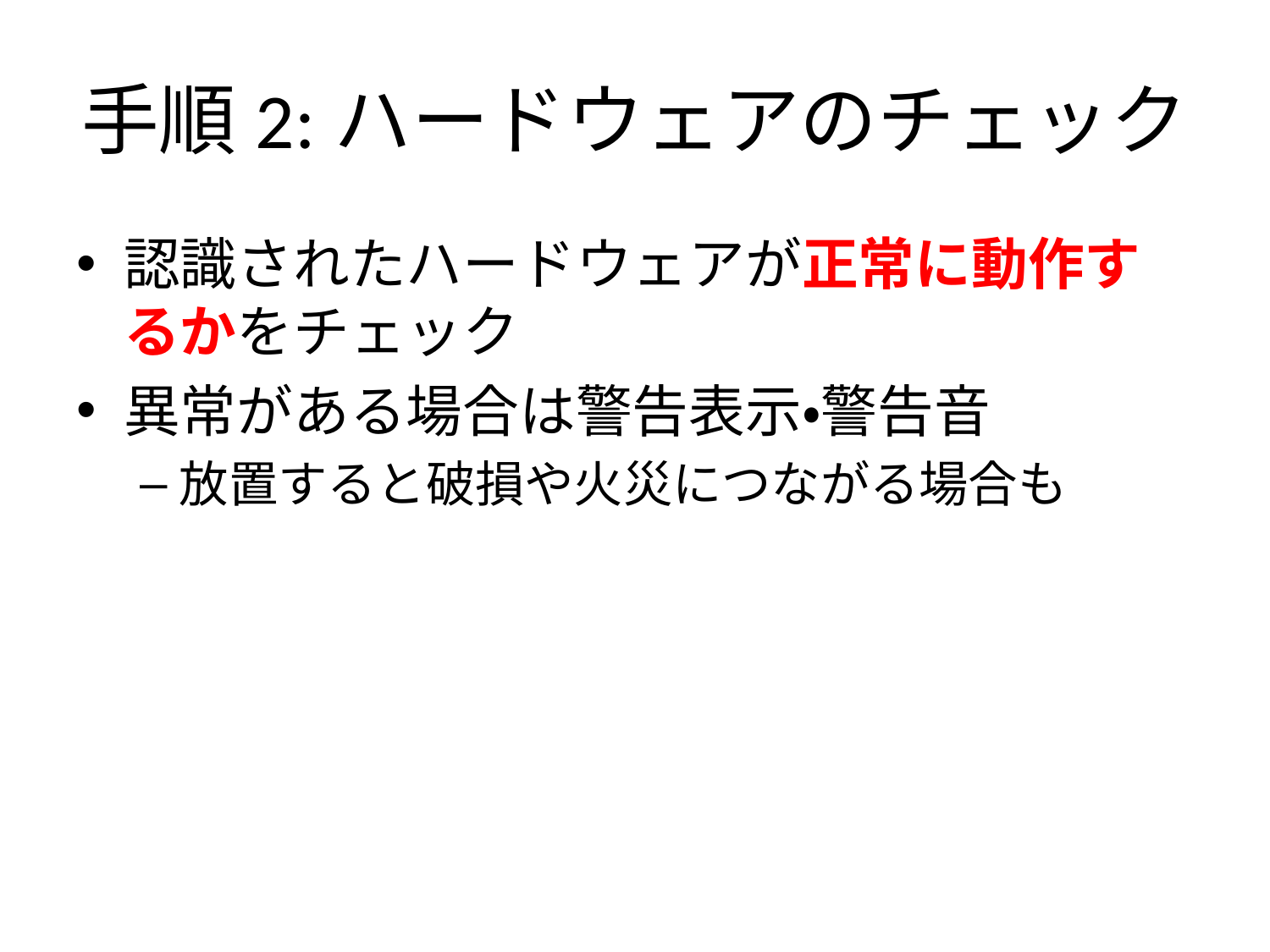

# 手順2:ハードウェアのチェック
認識されたハードウェアが正常に動作するかをチェック
異常がある場合は警告表示・警告音
放置すると破損や火災につながる場合も